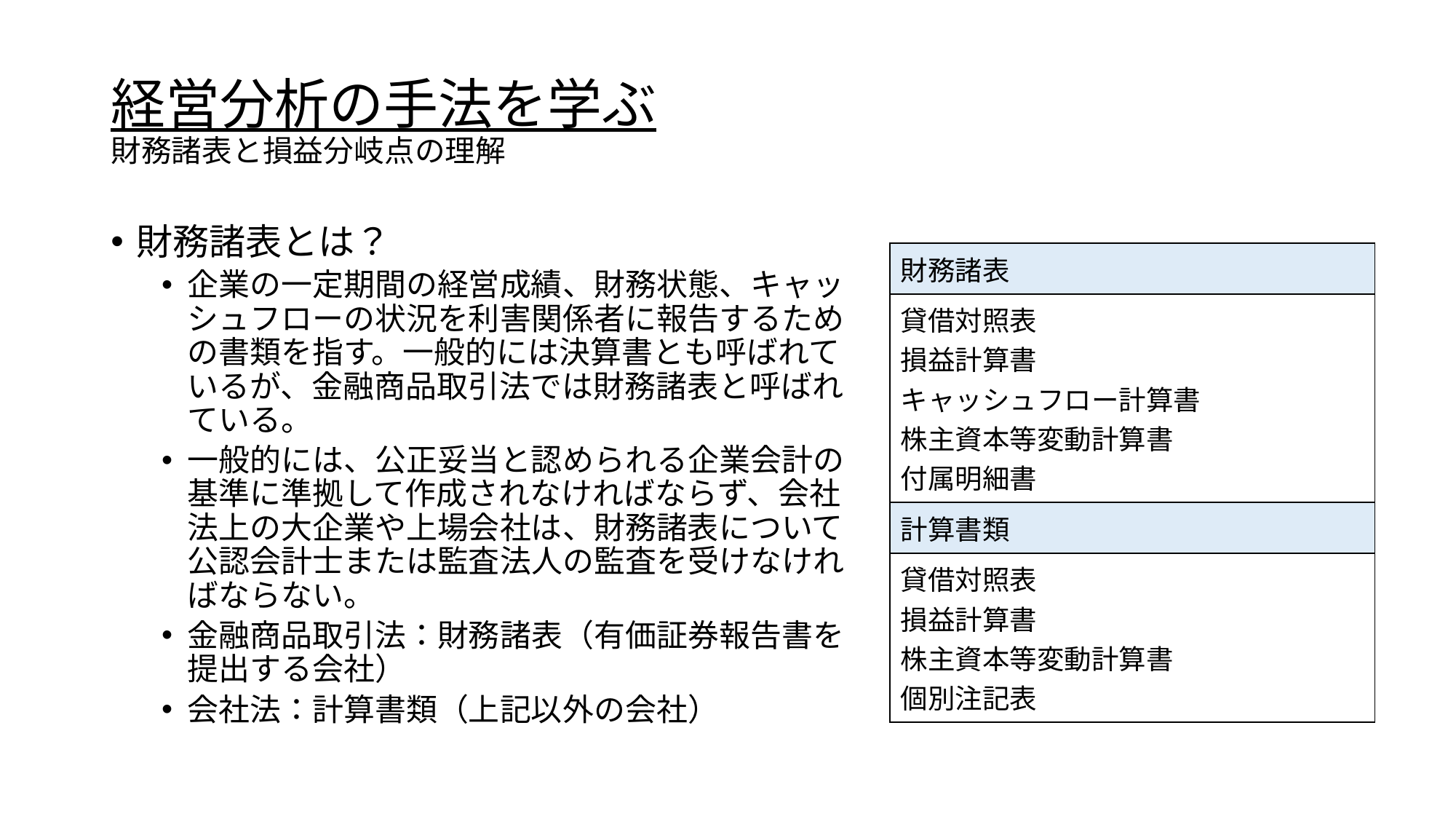

# 経営分析の手法を学ぶ 財務諸表と損益分岐点の理解
財務諸表とは？
企業の一定期間の経営成績、財務状態、キャッシュフローの状況を利害関係者に報告するための書類を指す。一般的には決算書とも呼ばれているが、金融商品取引法では財務諸表と呼ばれている。
一般的には、公正妥当と認められる企業会計の基準に準拠して作成されなければならず、会社法上の大企業や上場会社は、財務諸表について公認会計士または監査法人の監査を受けなければならない。
金融商品取引法：財務諸表（有価証券報告書を提出する会社）
会社法：計算書類（上記以外の会社）
| 財務諸表 |
| --- |
| 貸借対照表 損益計算書 キャッシュフロー計算書 株主資本等変動計算書 付属明細書 |
| 計算書類 |
| 貸借対照表 損益計算書 株主資本等変動計算書 個別注記表 |